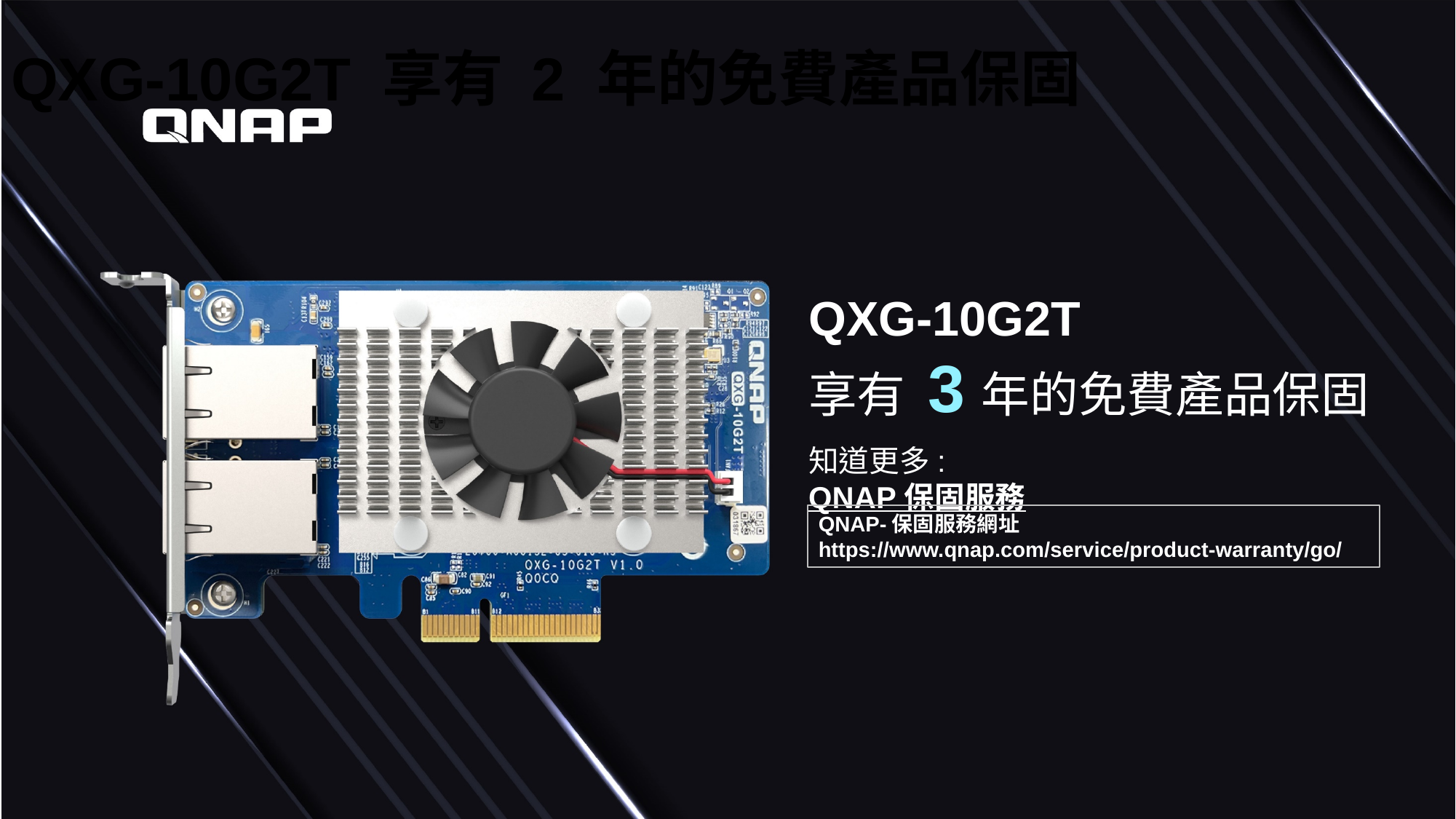

QXG-10G2T 享有 2 年的免費產品保固
QXG-10G2T
享有 3年的免費產品保固
知道更多: QNAP 保固服務
QNAP-保固服務網址
https://www.qnap.com/service/product-warranty/go/